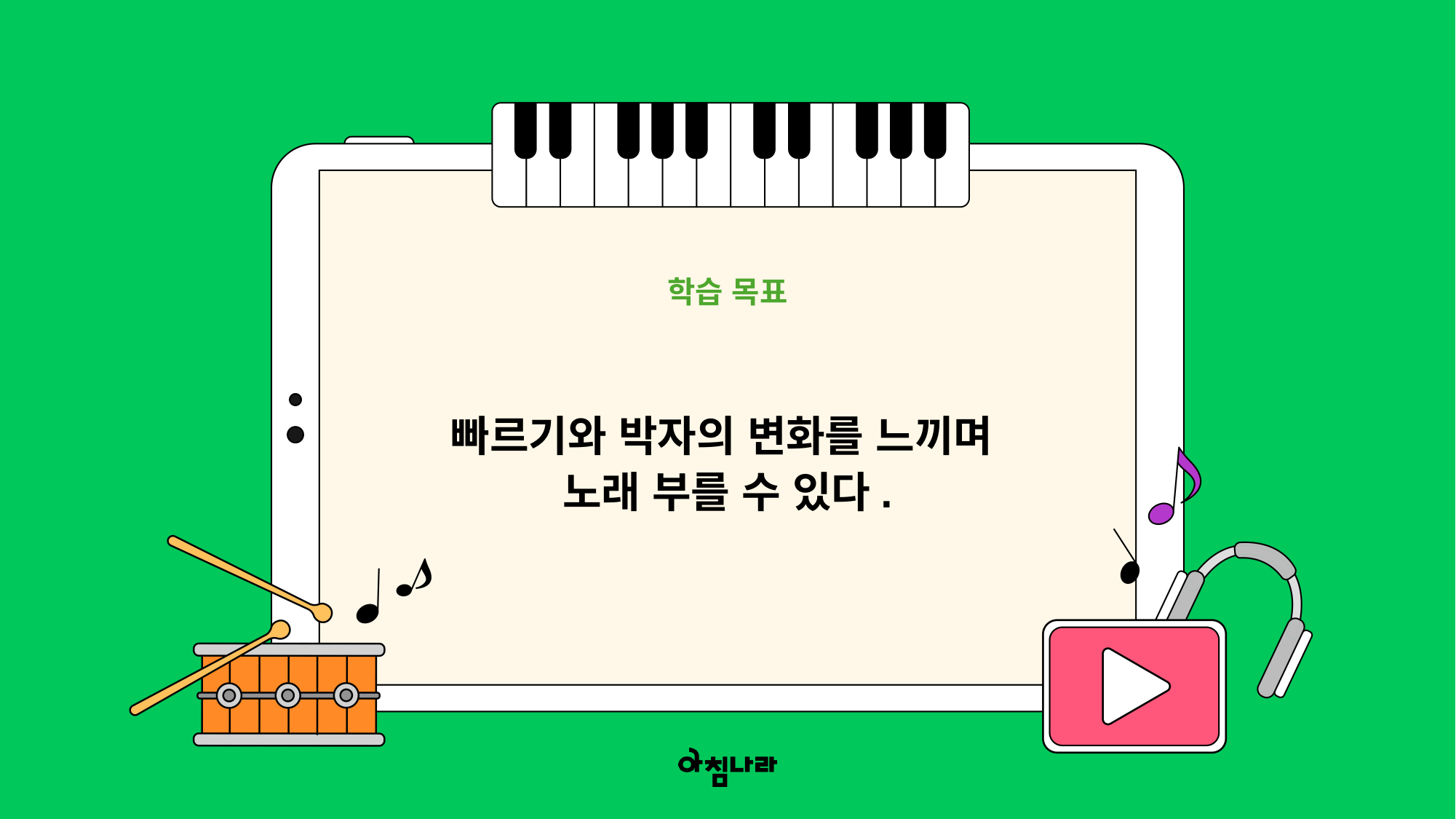

학습 목표
빠르기와 박자의 변화를 느끼며
노래 부를 수 있다.